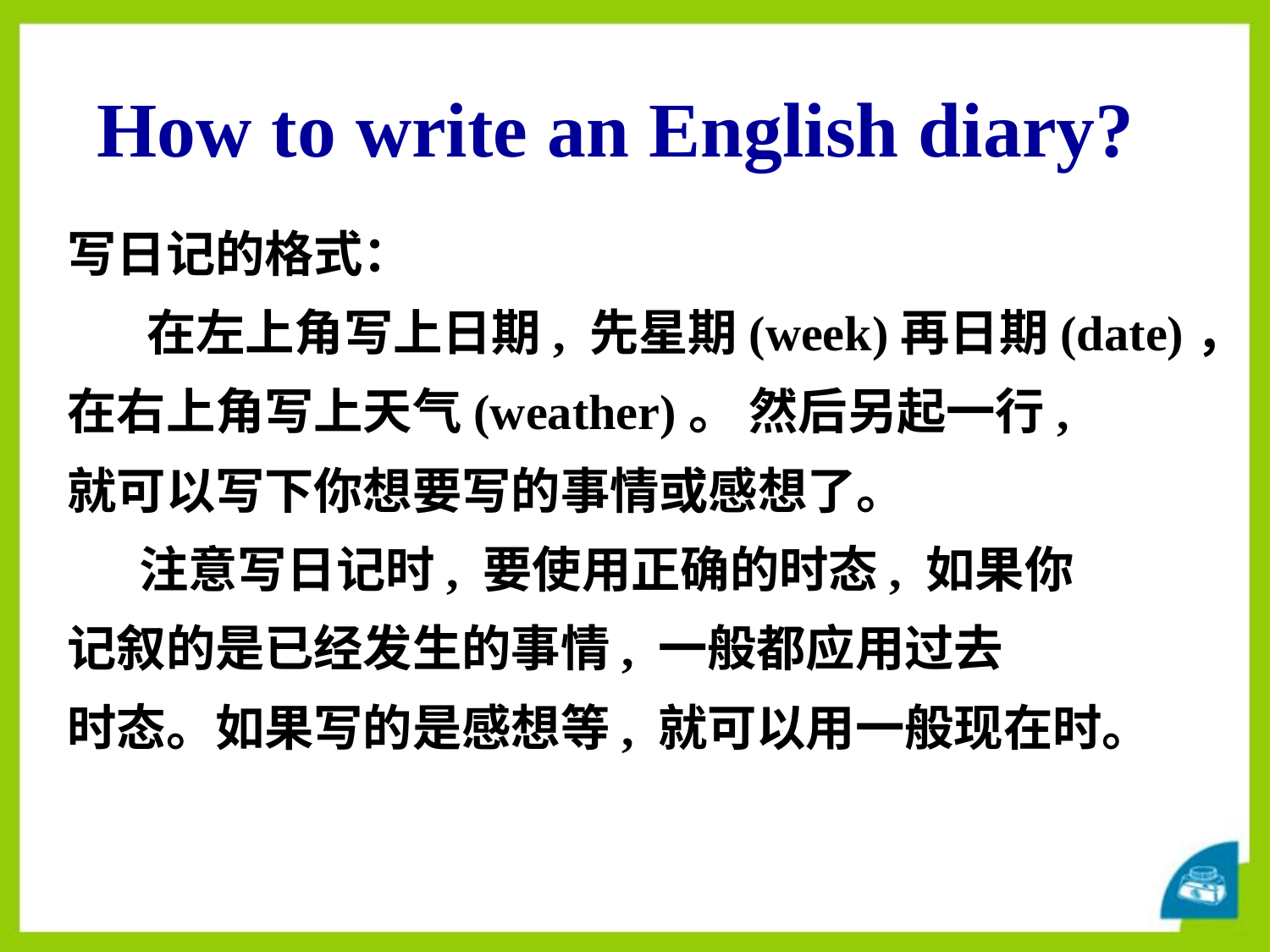

How to write an English diary?
写日记的格式：
      在左上角写上日期, 先星期(week)再日期(date)，
在右上角写上天气(weather)。 然后另起一行,
就可以写下你想要写的事情或感想了。
　  注意写日记时, 要使用正确的时态, 如果你
记叙的是已经发生的事情, 一般都应用过去
时态。如果写的是感想等, 就可以用一般现在时。